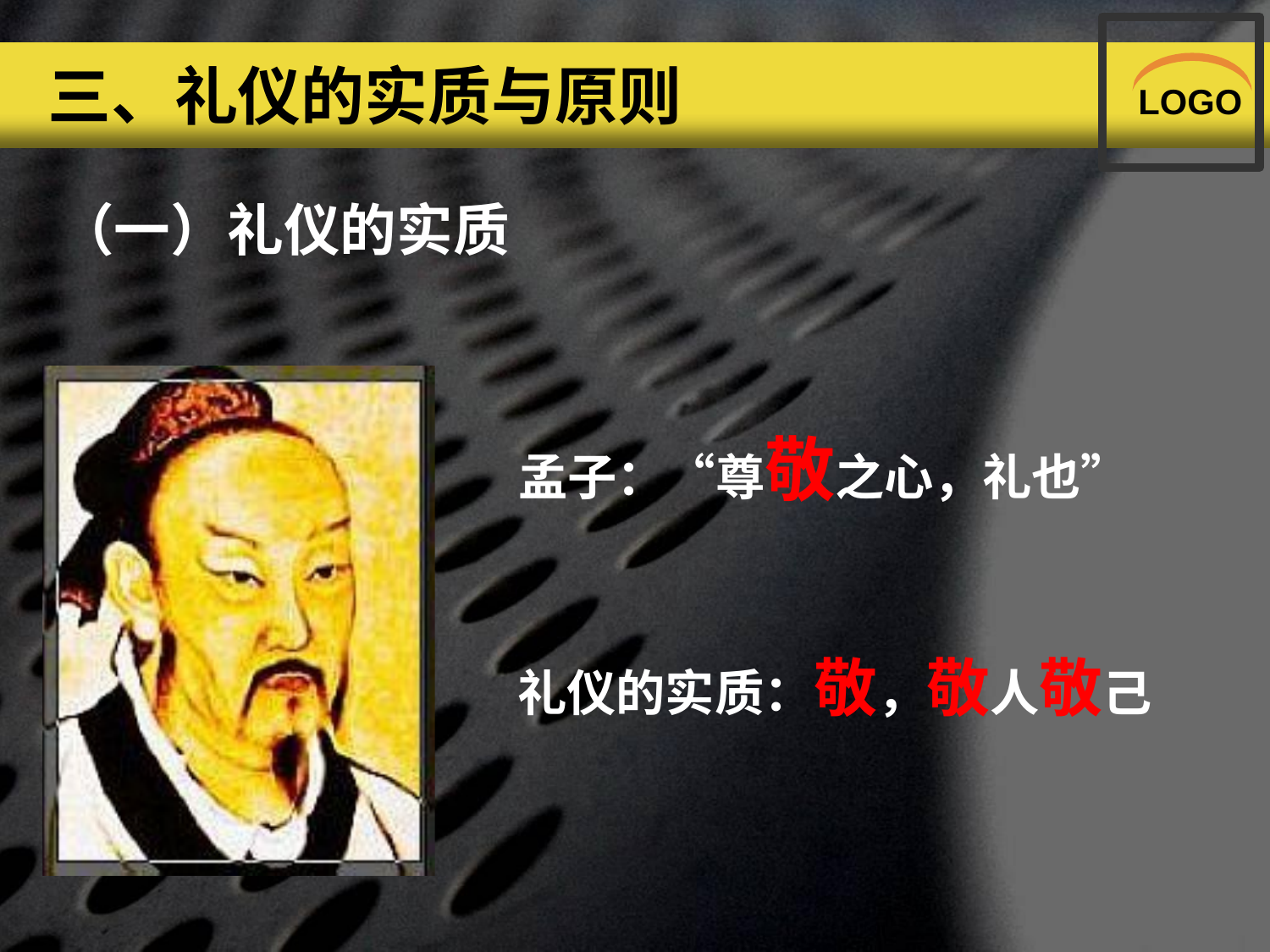

# 三、礼仪的实质与原则
LOGO

（一）礼仪的实质

孟子：“尊敬之心，礼也”

礼仪的实质：敬，敬人敬己